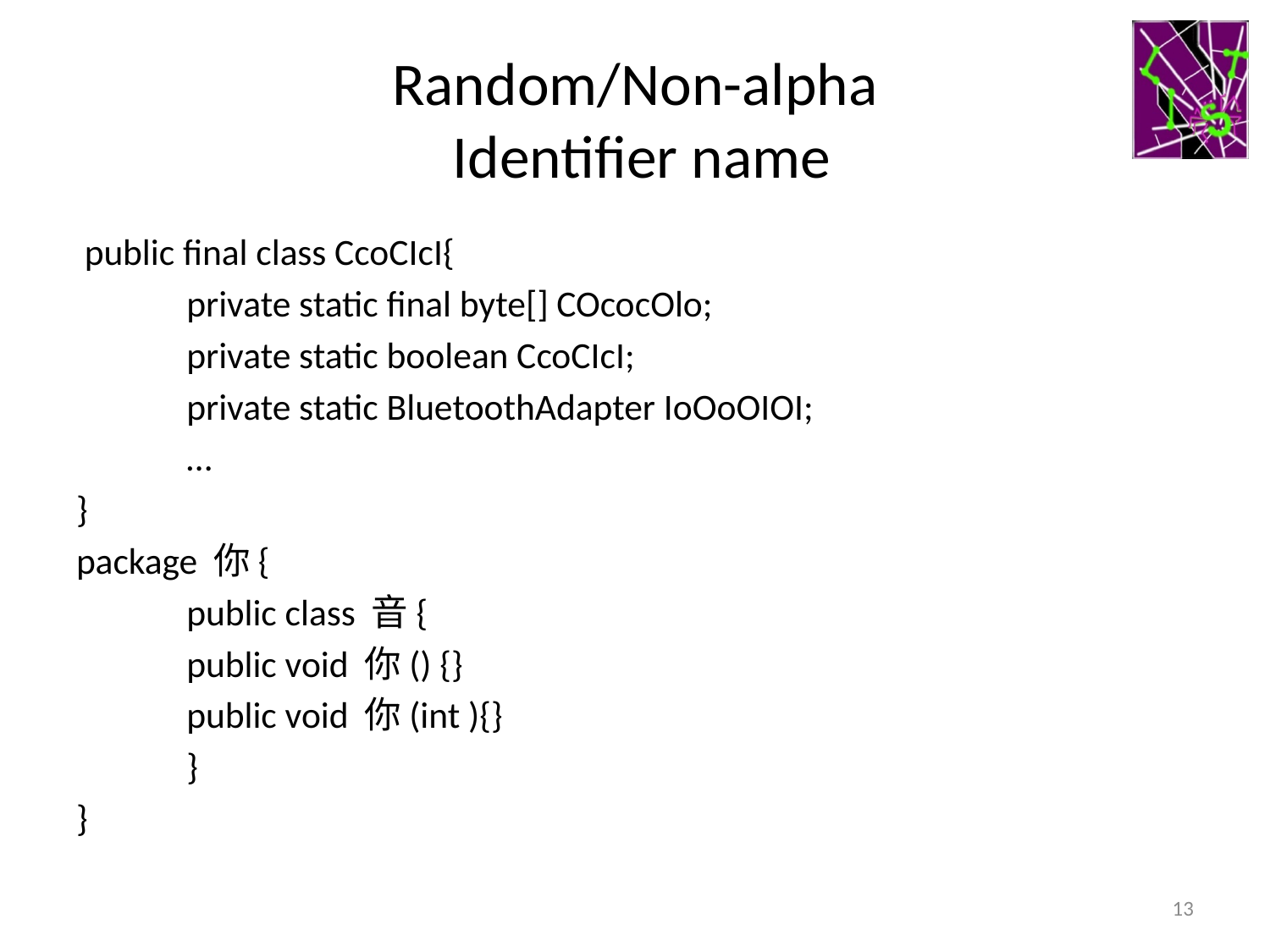

# Random/Non-alpha Identifier name
 public final class CcoCIcI{
	private static final byte[] COcocOlo;
	private static boolean CcoCIcI;
	private static BluetoothAdapter IoOoOIOI;
	…
}
package 你{
	public class 音{
		public void 你() {}
		public void 你(int ){}
	}
}
13